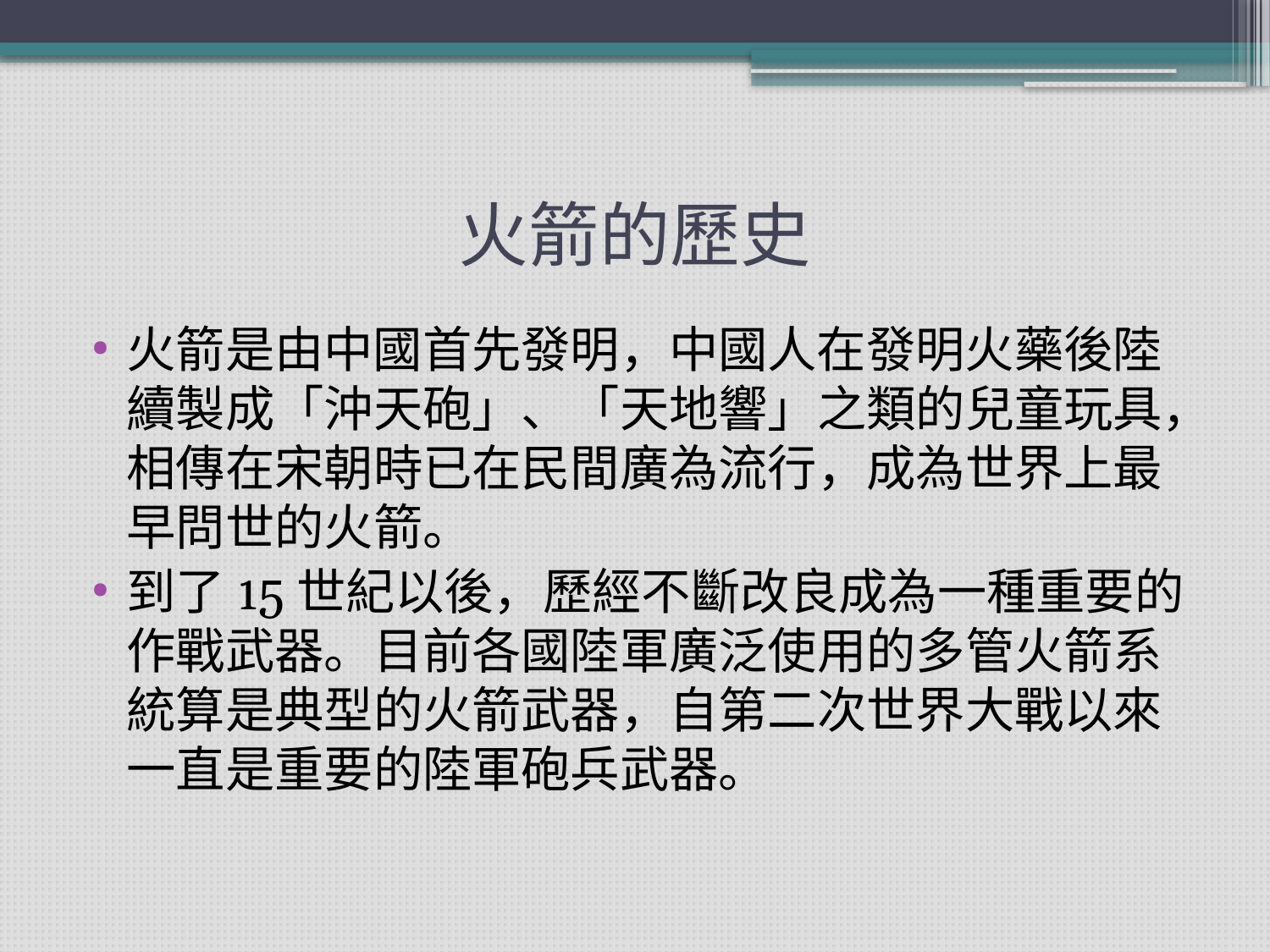

# 火箭的歷史
火箭是由中國首先發明，中國人在發明火藥後陸續製成「沖天砲」、「天地響」之類的兒童玩具，相傳在宋朝時已在民間廣為流行，成為世界上最早問世的火箭。
到了15世紀以後，歷經不斷改良成為一種重要的作戰武器。目前各國陸軍廣泛使用的多管火箭系統算是典型的火箭武器，自第二次世界大戰以來一直是重要的陸軍砲兵武器。